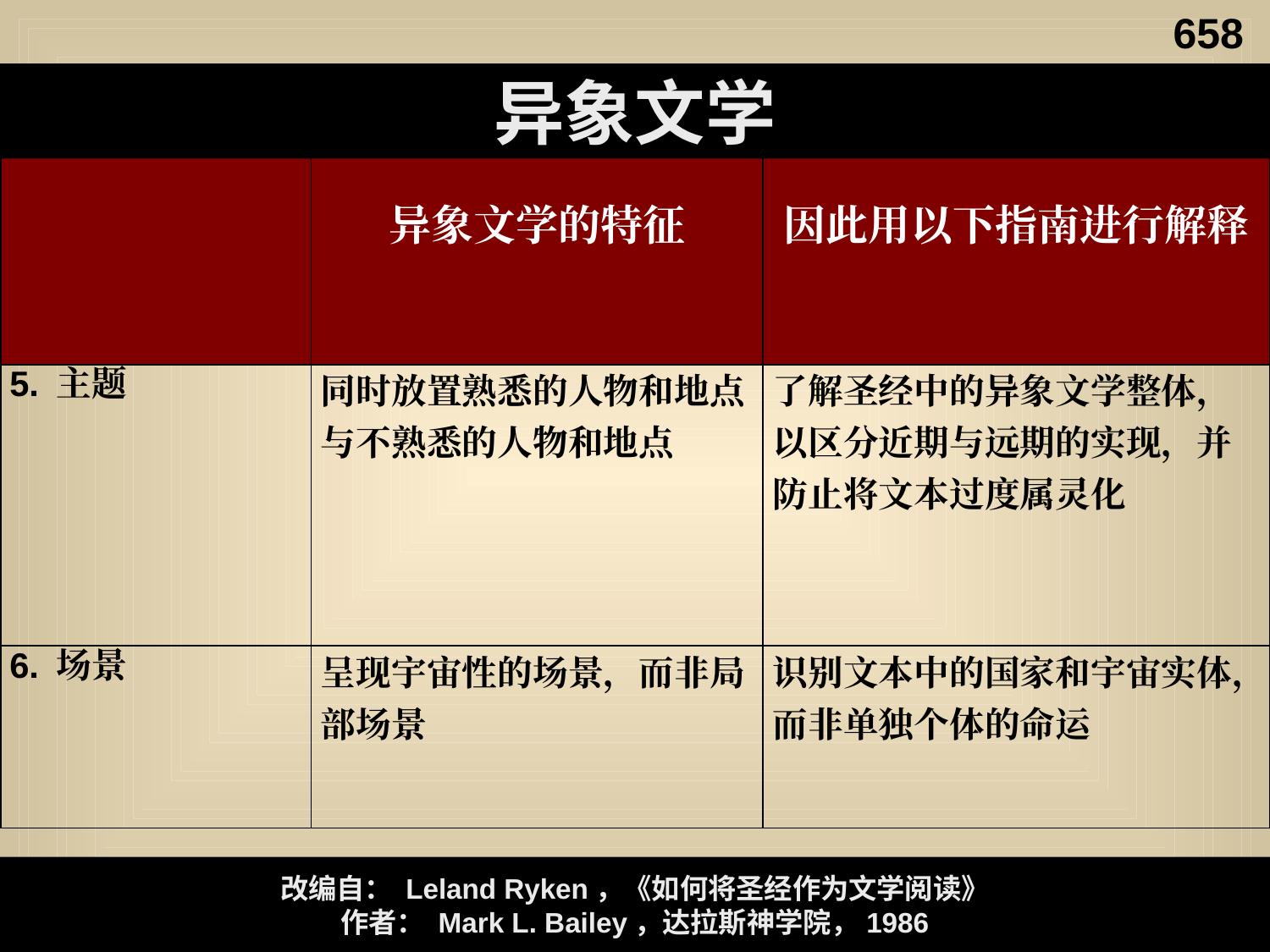

658
异象文学
|  | 异象文学的特征 | 因此用以下指南进行解释 |
| --- | --- | --- |
| 5. 主题 | 同时放置熟悉的人物和地点与不熟悉的人物和地点 | 了解圣经中的异象文学整体，以区分近期与远期的实现，并防止将文本过度属灵化 |
| 6. 场景 | 呈现宇宙性的场景，而非局部场景 | 识别文本中的国家和宇宙实体，而非单独个体的命运 |
改编自： Leland Ryken，《如何将圣经作为文学阅读》
作者： Mark L. Bailey，达拉斯神学院，1986